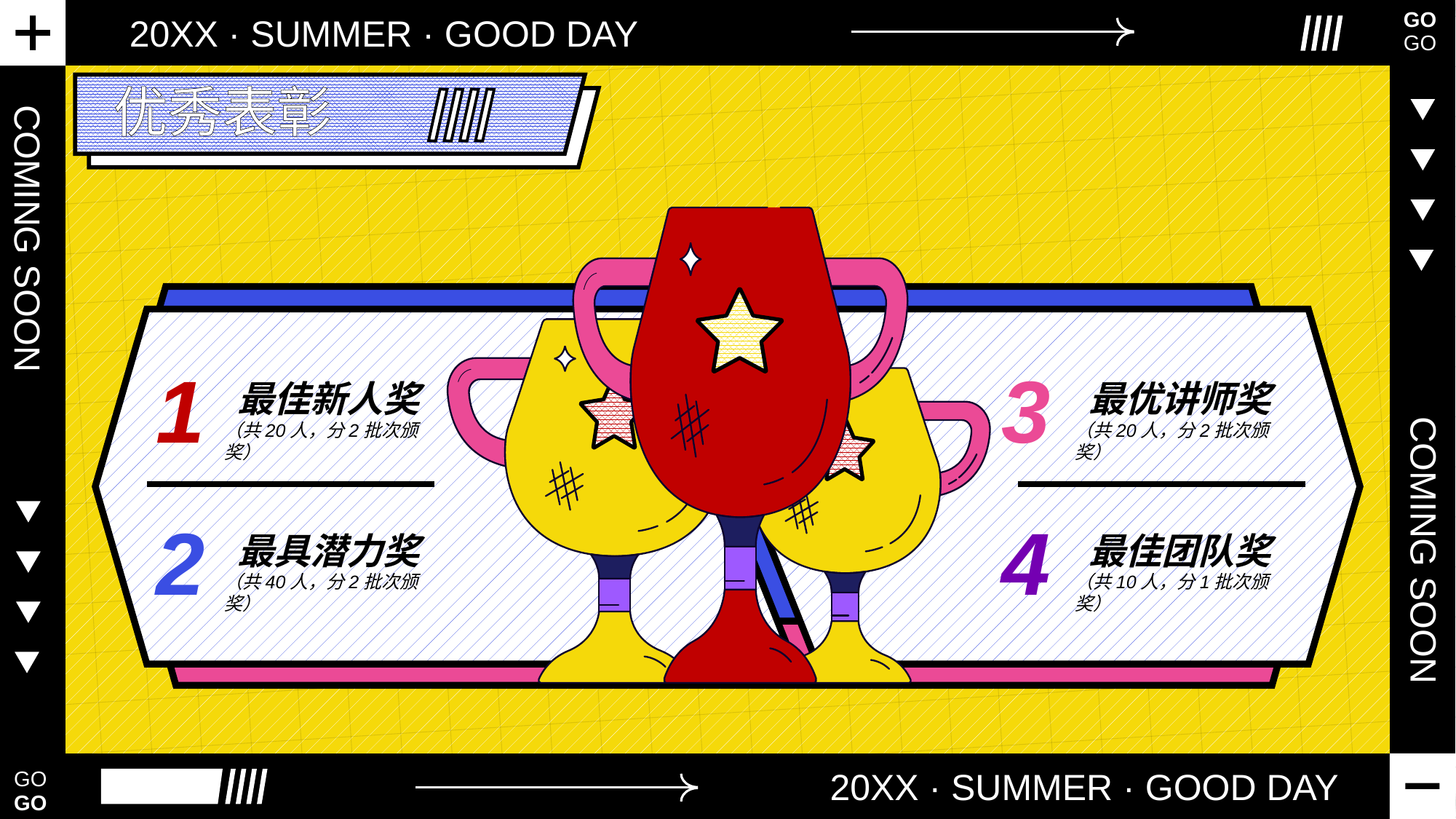

优秀表彰

1
3

最佳新人奖
（共20人，分2批次颁奖）
最优讲师奖
（共20人，分2批次颁奖）
2
4
最具潜力奖
（共40人，分2批次颁奖）
最佳团队奖
（共10人，分1批次颁奖）